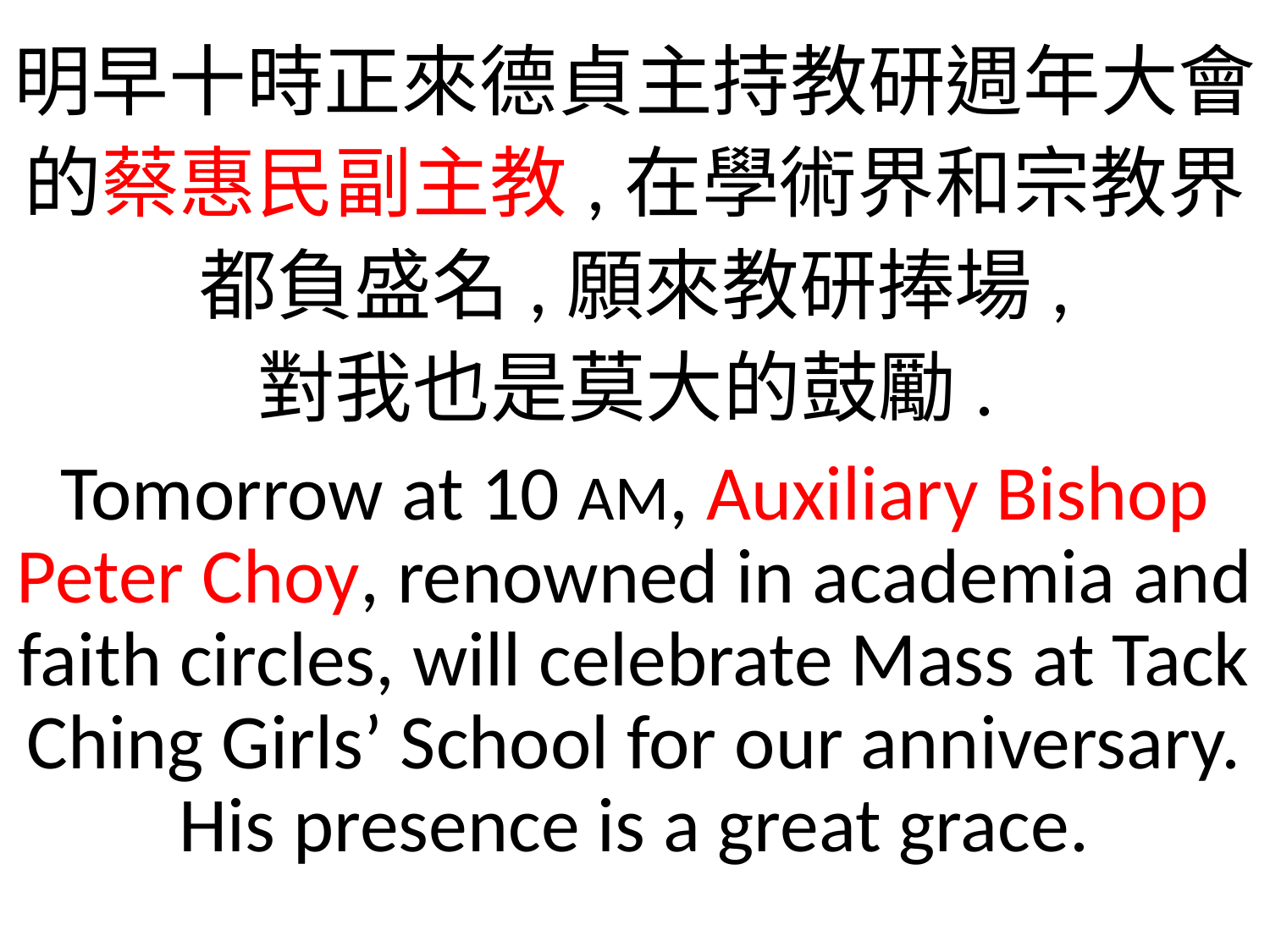

明早十時正來德貞主持教研週年大會的蔡惠民副主教,在學術界和宗教界都負盛名,願來教研捧場,
對我也是莫大的鼓勵.
Tomorrow at 10 AM, Auxiliary Bishop Peter Choy, renowned in academia and faith circles, will celebrate Mass at Tack Ching Girls’ School for our anniversary.
His presence is a great grace.